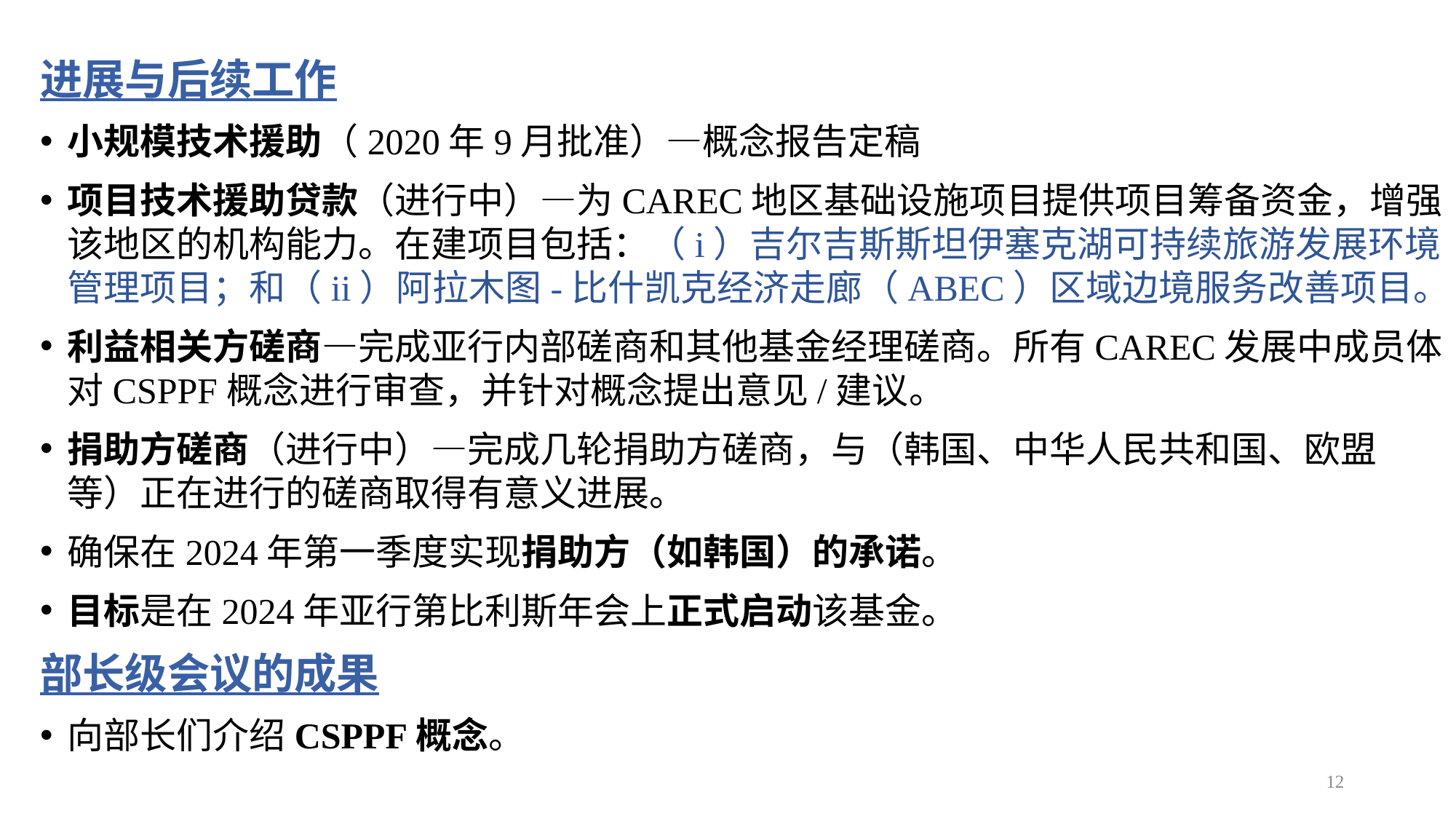

#
进展与后续工作
小规模技术援助（2020年9月批准）—概念报告定稿
项目技术援助贷款（进行中）—为CAREC地区基础设施项目提供项目筹备资金，增强该地区的机构能力。在建项目包括：（i）吉尔吉斯斯坦伊塞克湖可持续旅游发展环境管理项目；和（ii）阿拉木图-比什凯克经济走廊（ABEC）区域边境服务改善项目。
利益相关方磋商—完成亚行内部磋商和其他基金经理磋商。所有CAREC发展中成员体对CSPPF概念进行审查，并针对概念提出意见/建议。
捐助方磋商（进行中）—完成几轮捐助方磋商，与（韩国、中华人民共和国、欧盟等）正在进行的磋商取得有意义进展。
确保在2024年第一季度实现捐助方（如韩国）的承诺。
目标是在2024年亚行第比利斯年会上正式启动该基金。
部长级会议的成果
向部长们介绍CSPPF概念。

12